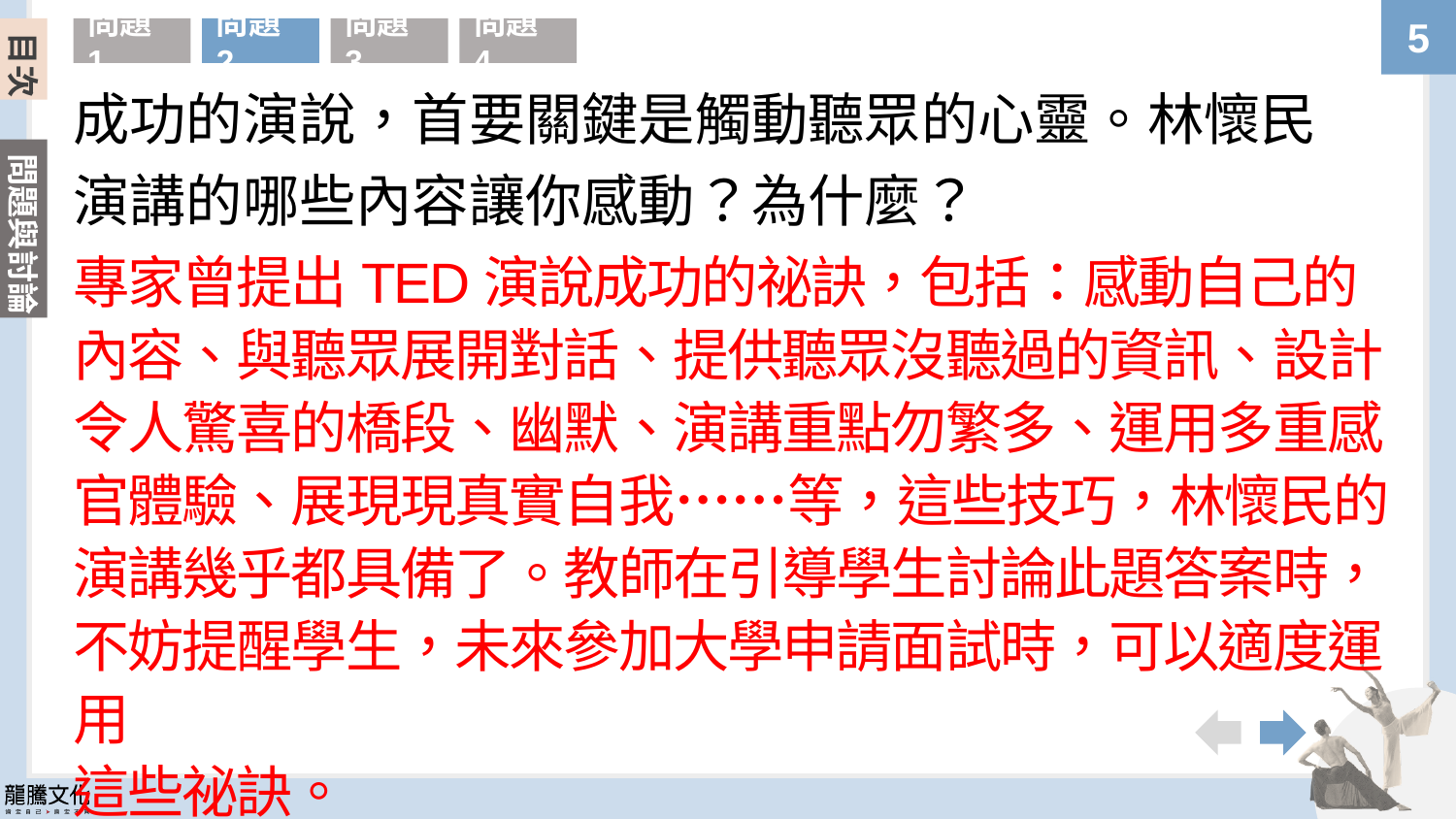

目次
問題1
問題2
問題3
問題4
成功的演說，首要關鍵是觸動聽眾的心靈。林懷民演講的哪些內容讓你感動？為什麼？
專家曾提出TED演說成功的祕訣，包括：感動自己的內容、與聽眾展開對話、提供聽眾沒聽過的資訊、設計令人驚喜的橋段、幽默、演講重點勿繁多、運用多重感官體驗、展現現真實自我……等，這些技巧，林懷民的演講幾乎都具備了。教師在引導學生討論此題答案時，不妨提醒學生，未來參加大學申請面試時，可以適度運用
這些祕訣。